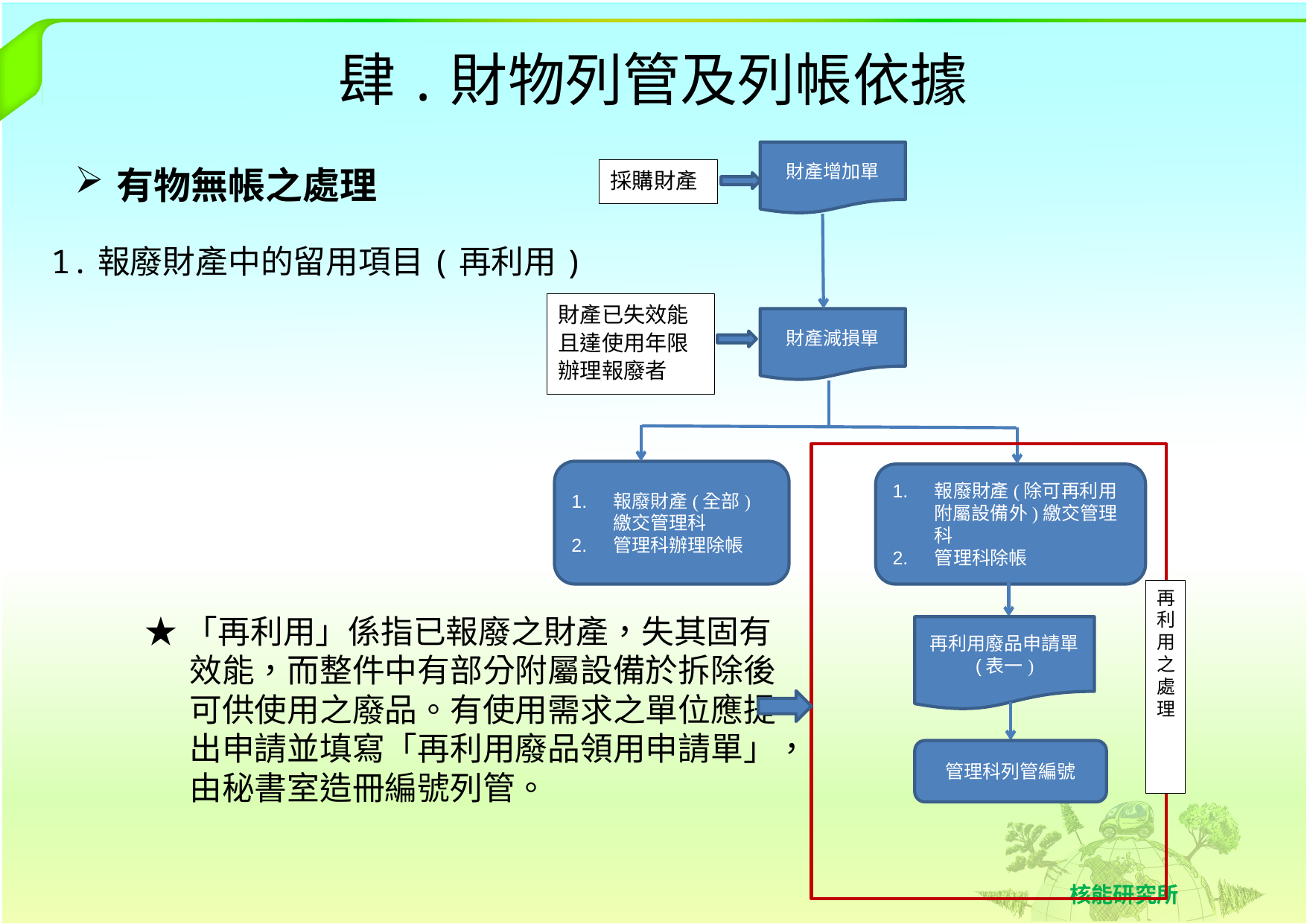

# 肆.財物列管及列帳依據
財產增加單
採購財產

財產已失效能且達使用年限辦理報廢者
財產減損單

報廢財產(全部)繳交管理科
管理科辦理除帳
報廢財產(除可再利用附屬設備外)繳交管理科
管理科除帳
再利用廢品申請單
(表一)
管理科列管編號

再利用
之
處
理

有物無帳之處理
1.報廢財產中的留用項目(再利用)
★「再利用」係指已報廢之財產，失其固有效能，而整件中有部分附屬設備於拆除後可供使用之廢品。有使用需求之單位應提出申請並填寫「再利用廢品領用申請單」，由秘書室造冊編號列管。